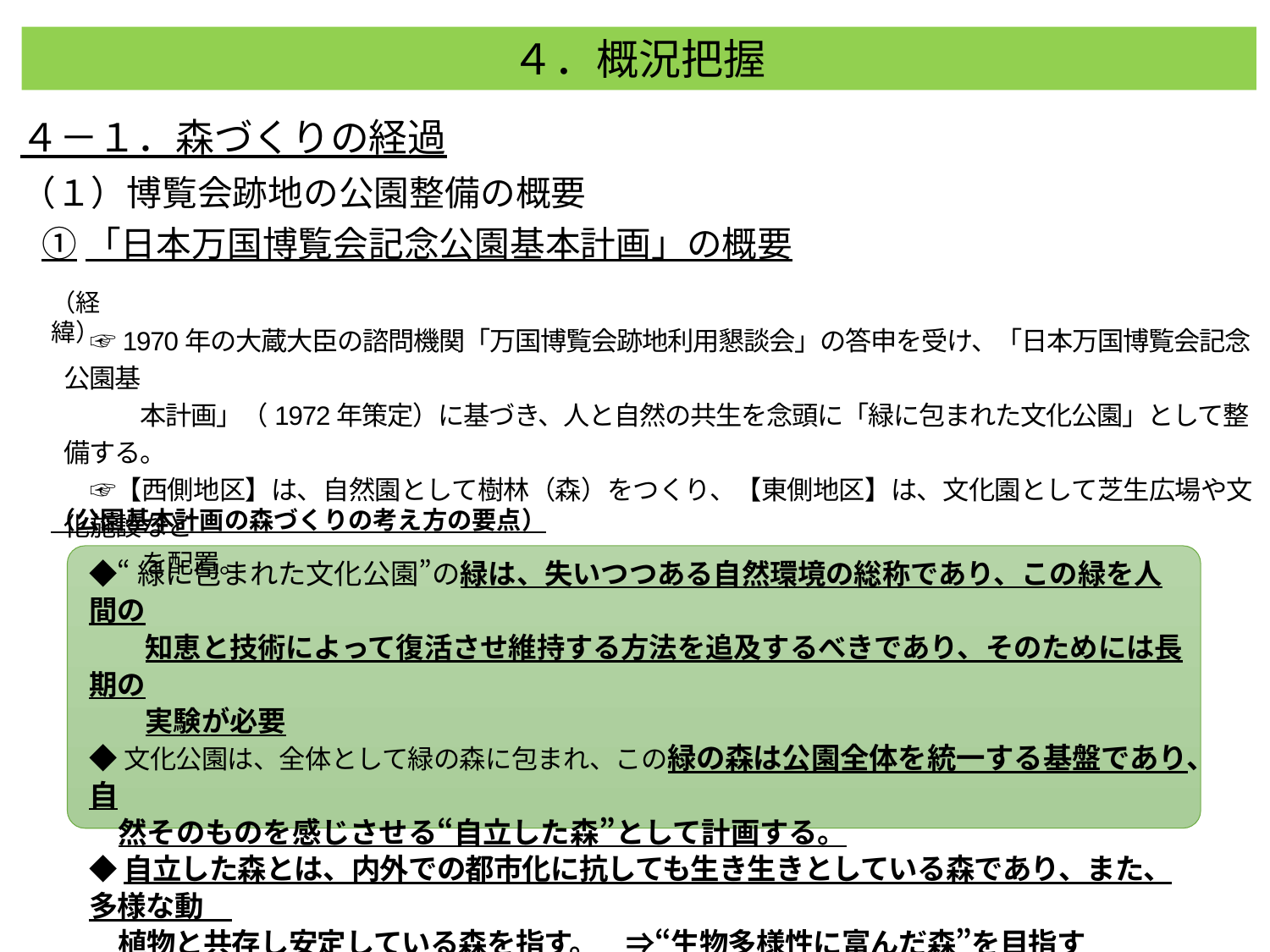

４．概況把握
４－１．森づくりの経過
（１）博覧会跡地の公園整備の概要
①「日本万国博覧会記念公園基本計画」の概要
（経緯）
　☞1970年の大蔵大臣の諮問機関「万国博覧会跡地利用懇談会」の答申を受け、「日本万国博覧会記念公園基
　　　本計画」（1972年策定）に基づき、人と自然の共生を念頭に「緑に包まれた文化公園」として整備する。
　☞【西側地区】は、自然園として樹林（森）をつくり、【東側地区】は、文化園として芝生広場や文化施設など
　　　を配置。
（公園基本計画の森づくりの考え方の要点）

◆“緑に包まれた文化公園”の緑は、失いつつある自然環境の総称であり、この緑を人間の
　　知恵と技術によって復活させ維持する方法を追及するべきであり、そのためには長期の
　　実験が必要
◆文化公園は、全体として緑の森に包まれ、この緑の森は公園全体を統一する基盤であり、自
　然そのものを感じさせる“自立した森”として計画する。
◆自立した森とは、内外での都市化に抗しても生き生きとしている森であり、また、多様な動
　植物と共存し安定している森を指す。　⇒“生物多様性に富んだ森”を目指す